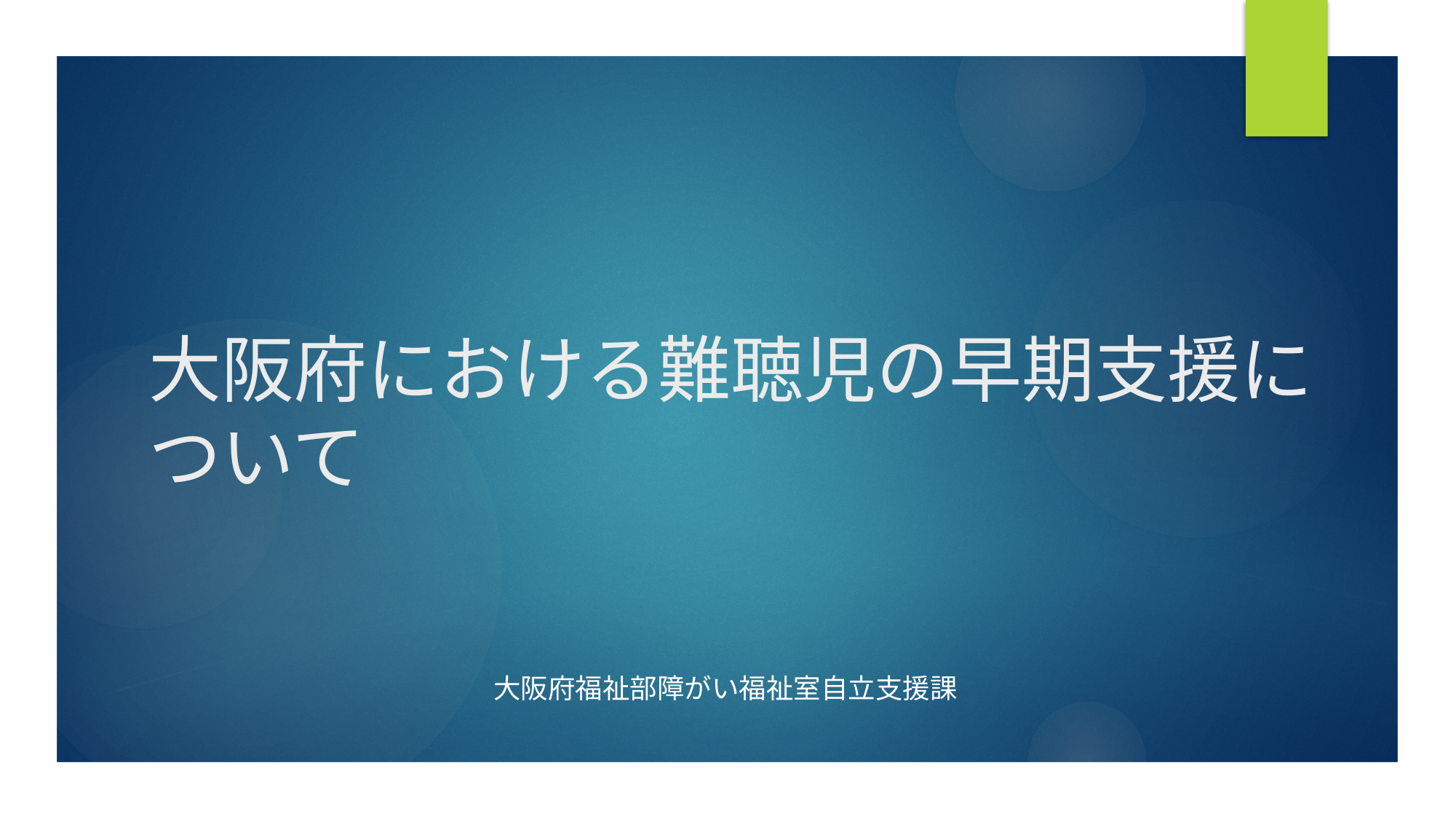

# 大阪府における難聴児の早期支援について
大阪府福祉部障がい福祉室自立支援課